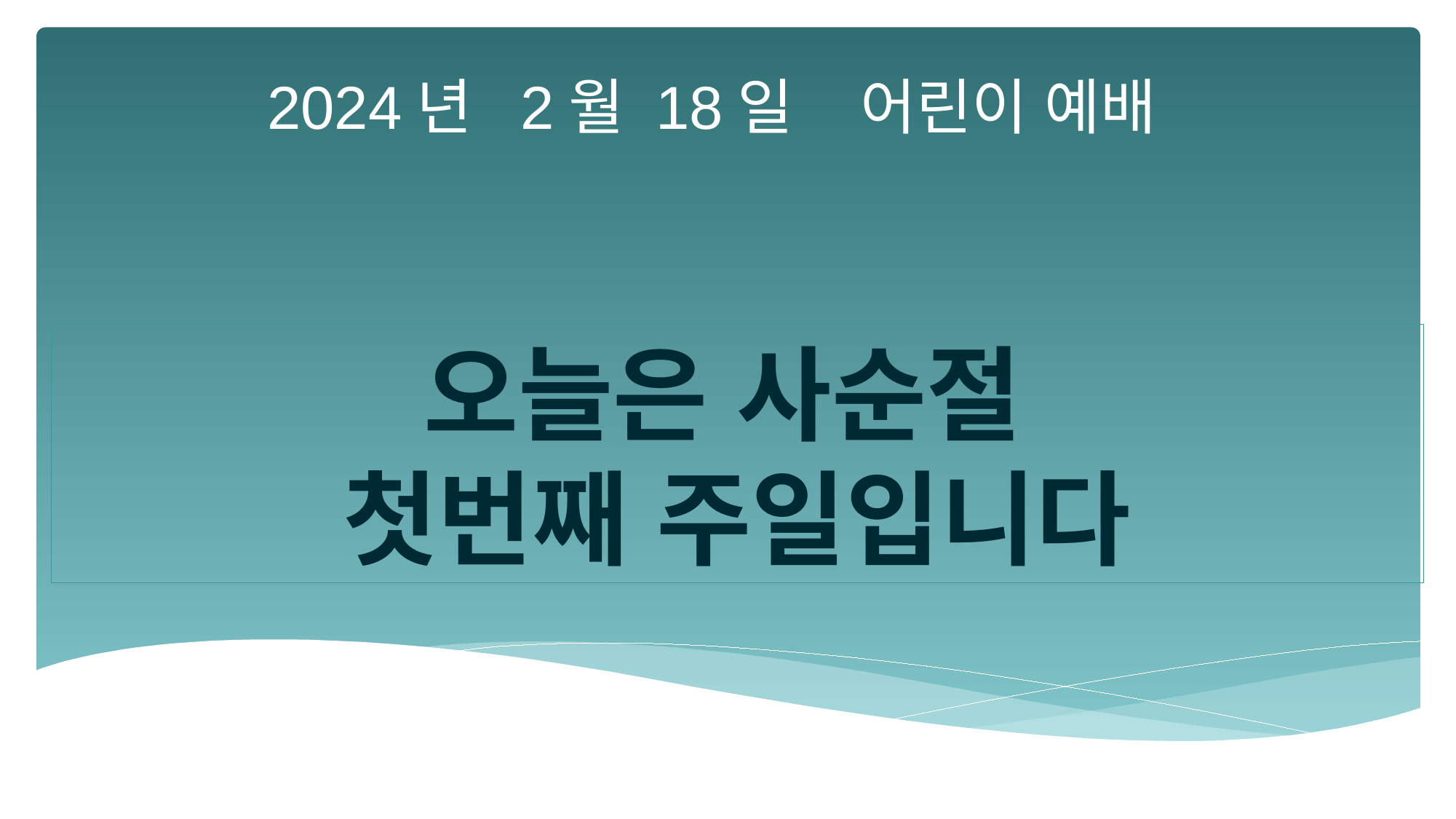

2024년  2월 18일    어린이 예배
오늘은 사순절
첫번째 주일입니다